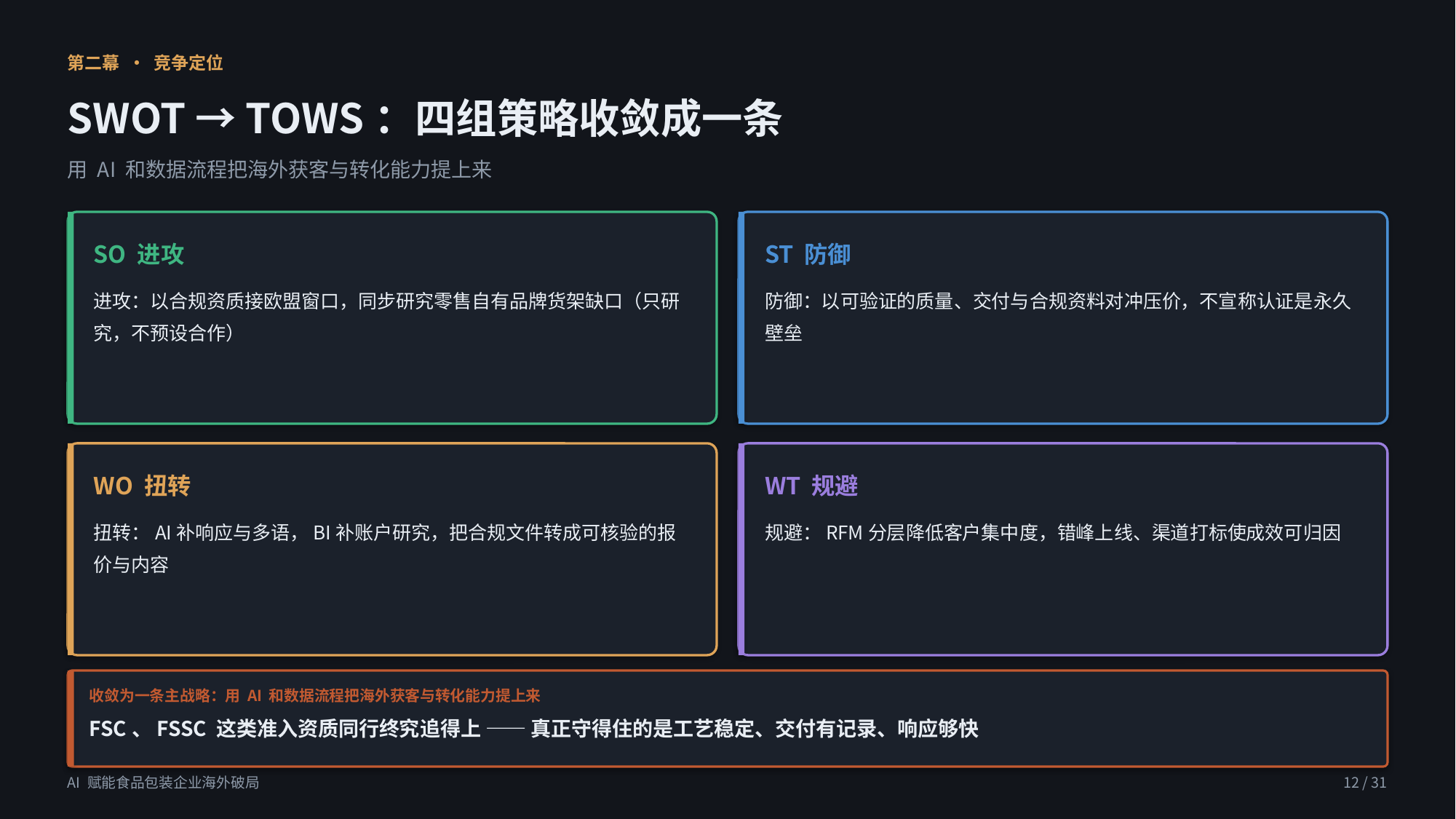

第二幕 · 竞争定位
SWOT → TOWS：四组策略收敛成一条
用 AI 和数据流程把海外获客与转化能力提上来

SO 进攻
ST 防御
进攻：以合规资质接欧盟窗口，同步研究零售自有品牌货架缺口（只研究，不预设合作）
防御：以可验证的质量、交付与合规资料对冲压价，不宣称认证是永久壁垒

WO 扭转
WT 规避
扭转：AI补响应与多语，BI补账户研究，把合规文件转成可核验的报价与内容
规避：RFM分层降低客户集中度，错峰上线、渠道打标使成效可归因

收敛为一条主战略：用 AI 和数据流程把海外获客与转化能力提上来
FSC、FSSC 这类准入资质同行终究追得上 —— 真正守得住的是工艺稳定、交付有记录、响应够快
AI 赋能食品包装企业海外破局
12 / 31